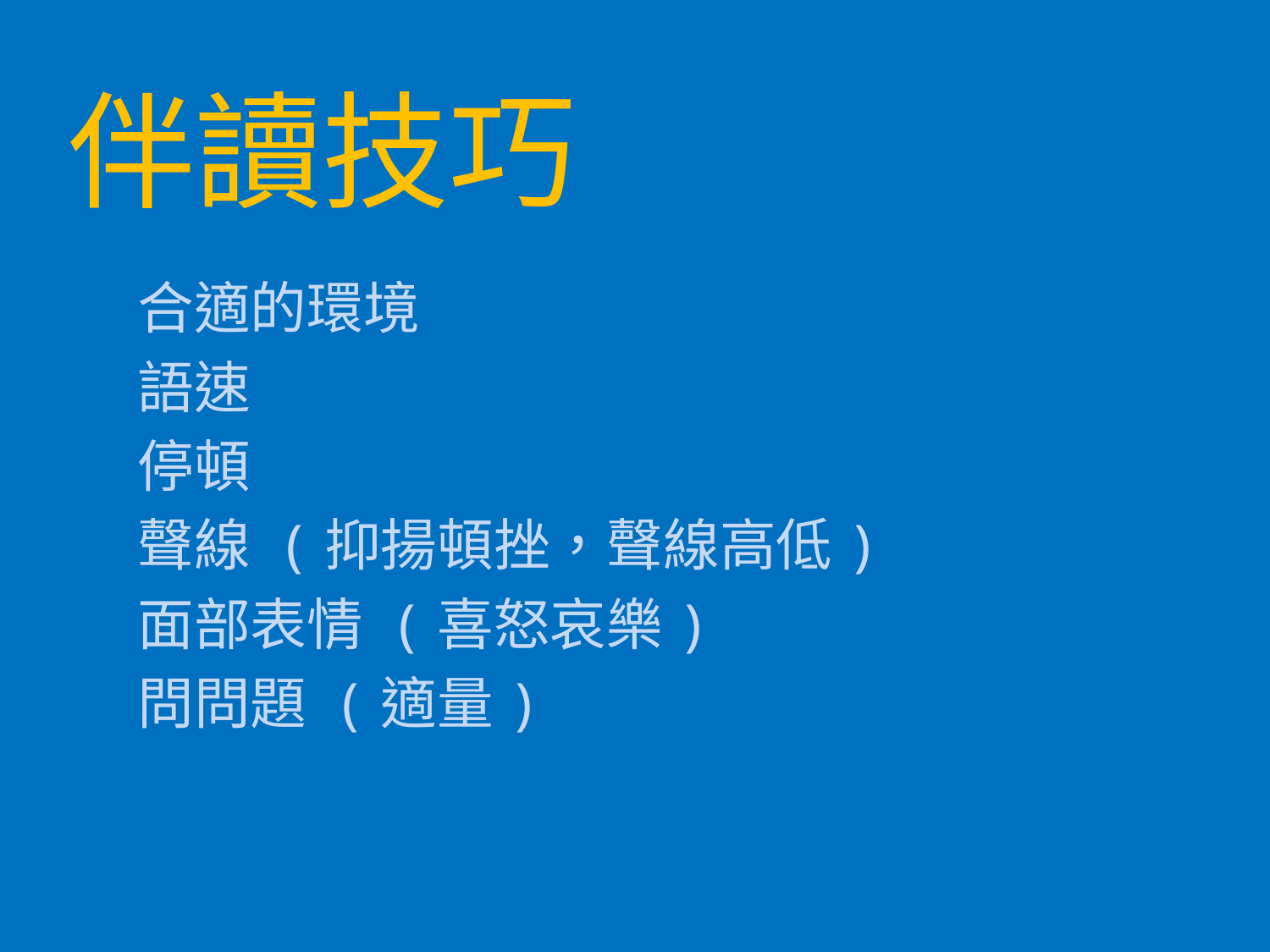

# 伴讀技巧
合適的環境
語速
停頓
聲線 (抑揚頓挫，聲線高低)
面部表情 (喜怒哀樂)
問問題 (適量)